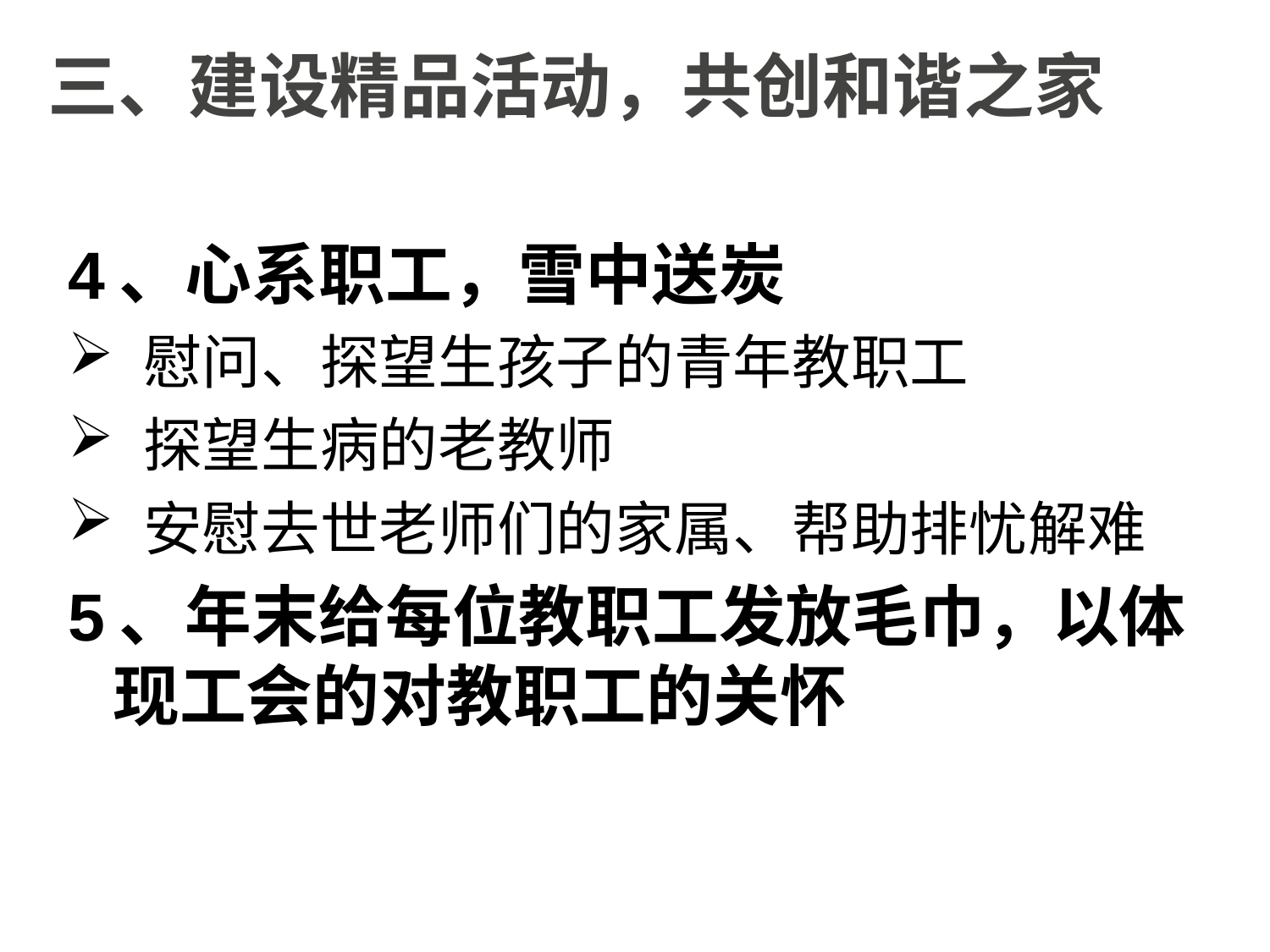

三、建设精品活动，共创和谐之家
4、心系职工，雪中送炭
慰问、探望生孩子的青年教职工
探望生病的老教师
安慰去世老师们的家属、帮助排忧解难
5、年末给每位教职工发放毛巾，以体现工会的对教职工的关怀